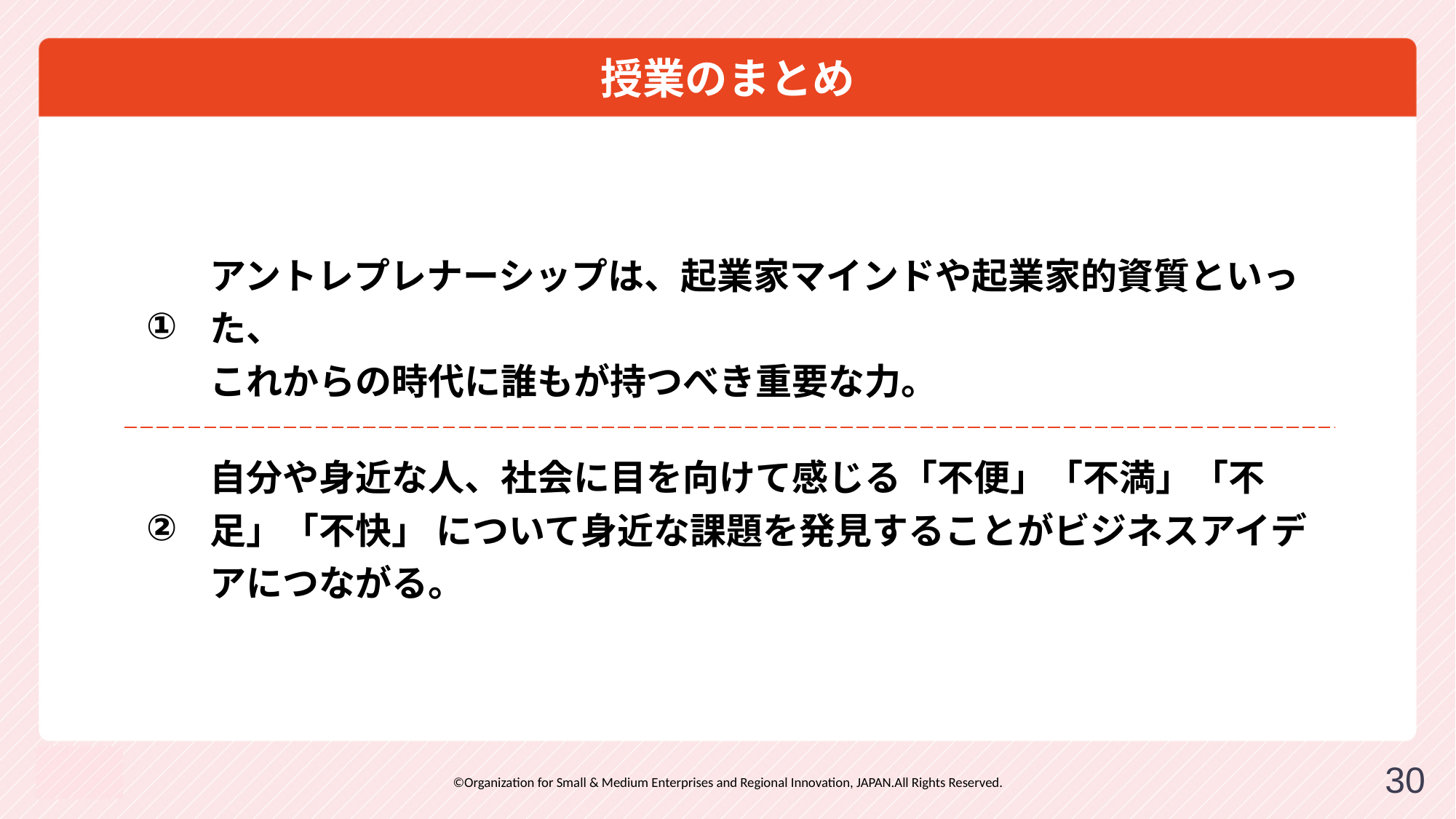

# 授業のまとめ
| ① | アントレプレナーシップは、起業家マインドや起業家的資質といった、 これからの時代に誰もが持つべき重要な力。 |
| --- | --- |
| ② | 自分や身近な人、社会に目を向けて感じる「不便」「不満」「不足」「不快」 について身近な課題を発見することがビジネスアイデアにつながる。 |